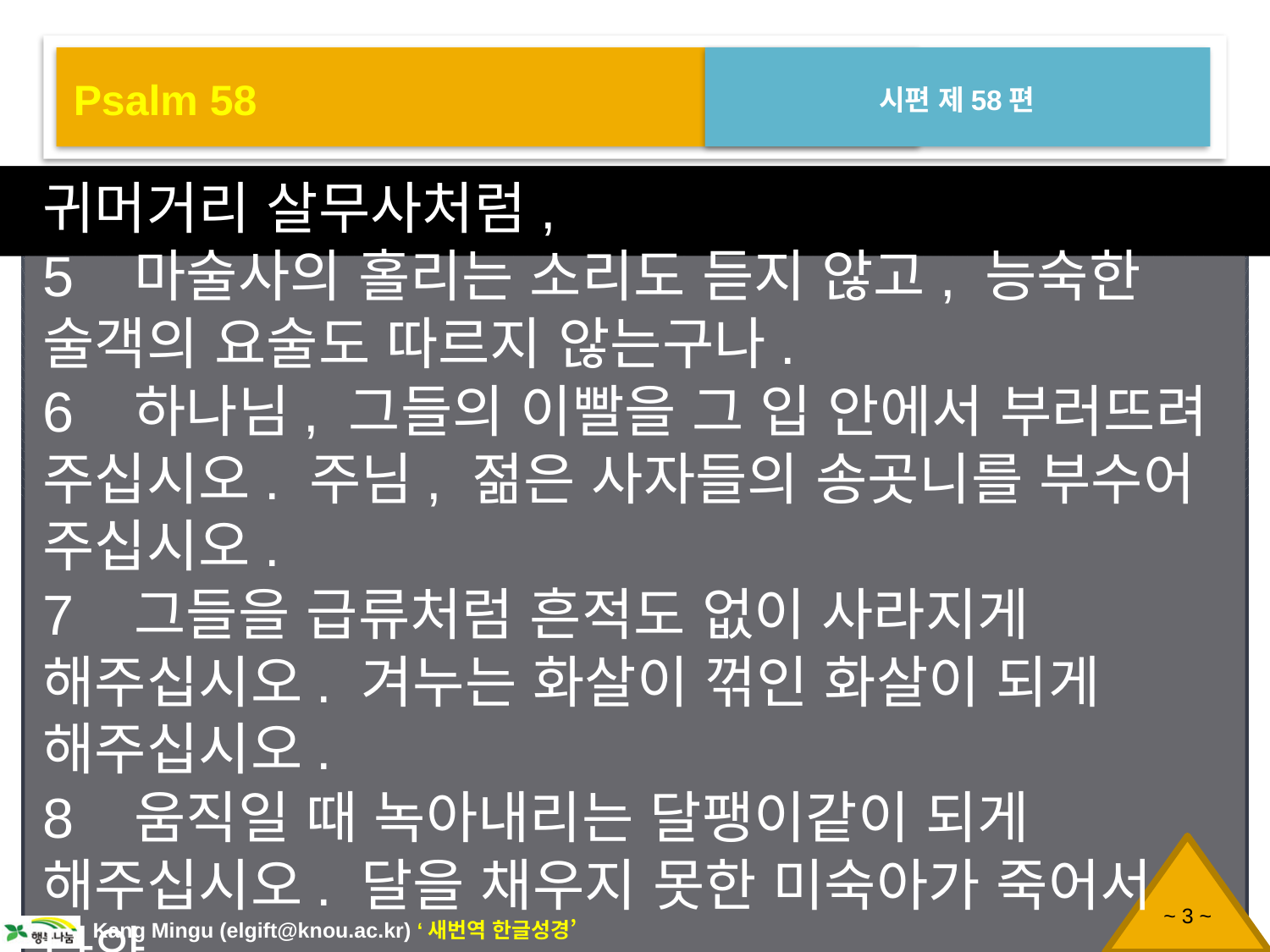

Psalm 58
시편 제58편
귀머거리 살무사처럼,
5   마술사의 홀리는 소리도 듣지 않고, 능숙한 술객의 요술도 따르지 않는구나.
6   하나님, 그들의 이빨을 그 입 안에서 부러뜨려 주십시오. 주님, 젊은 사자들의 송곳니를 부수어 주십시오.
7   그들을 급류처럼 흔적도 없이 사라지게 해주십시오. 겨누는 화살이 꺾인 화살이 되게 해주십시오.
8   움직일 때 녹아내리는 달팽이같이 되게 해주십시오. 달을 채우지 못한 미숙아가 죽어서 나와